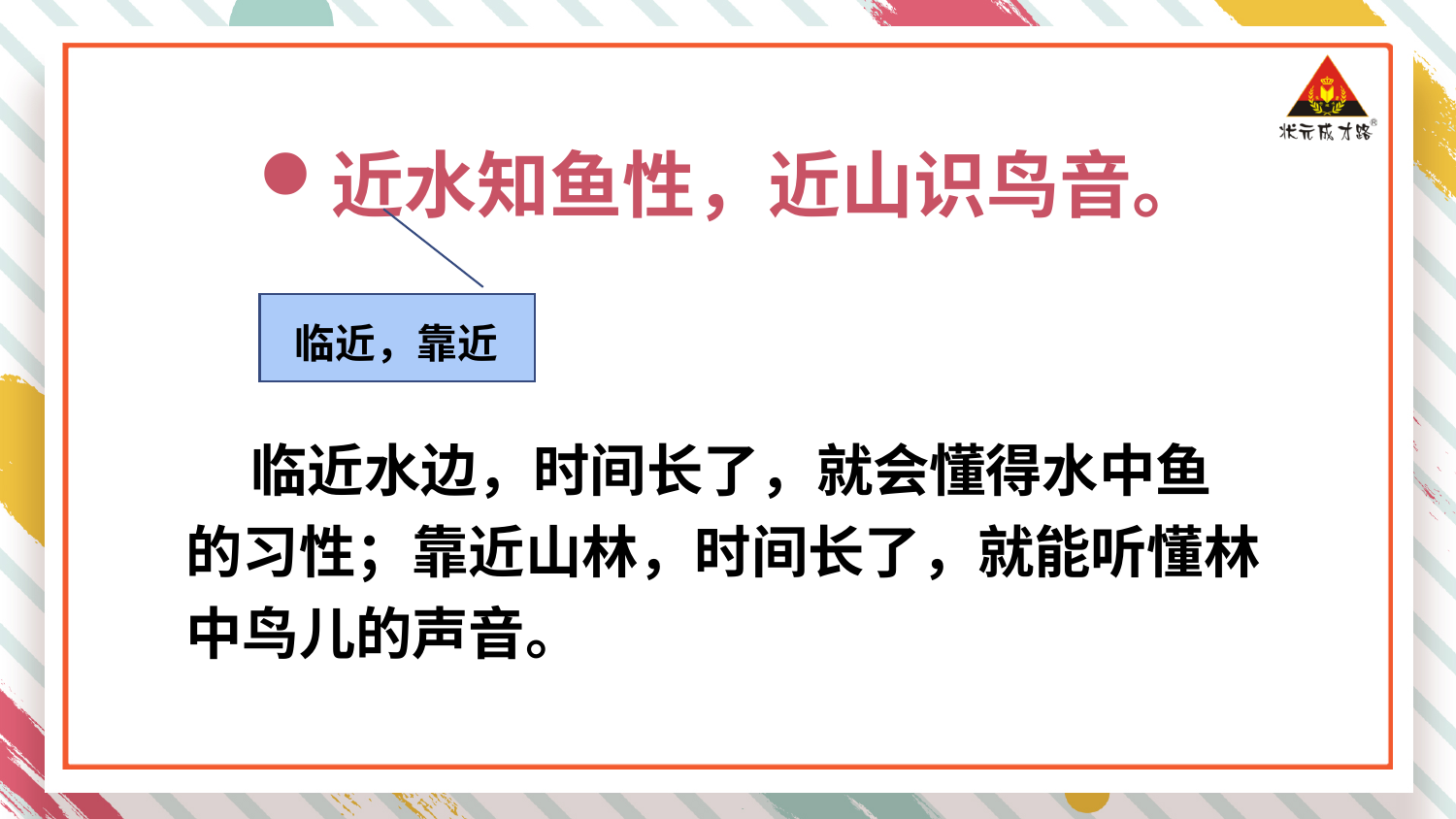

近水知鱼性，近山识鸟音。

临近，靠近
    临近水边，时间长了，就会懂得水中鱼的习性；靠近山林，时间长了，就能听懂林中鸟儿的声音。